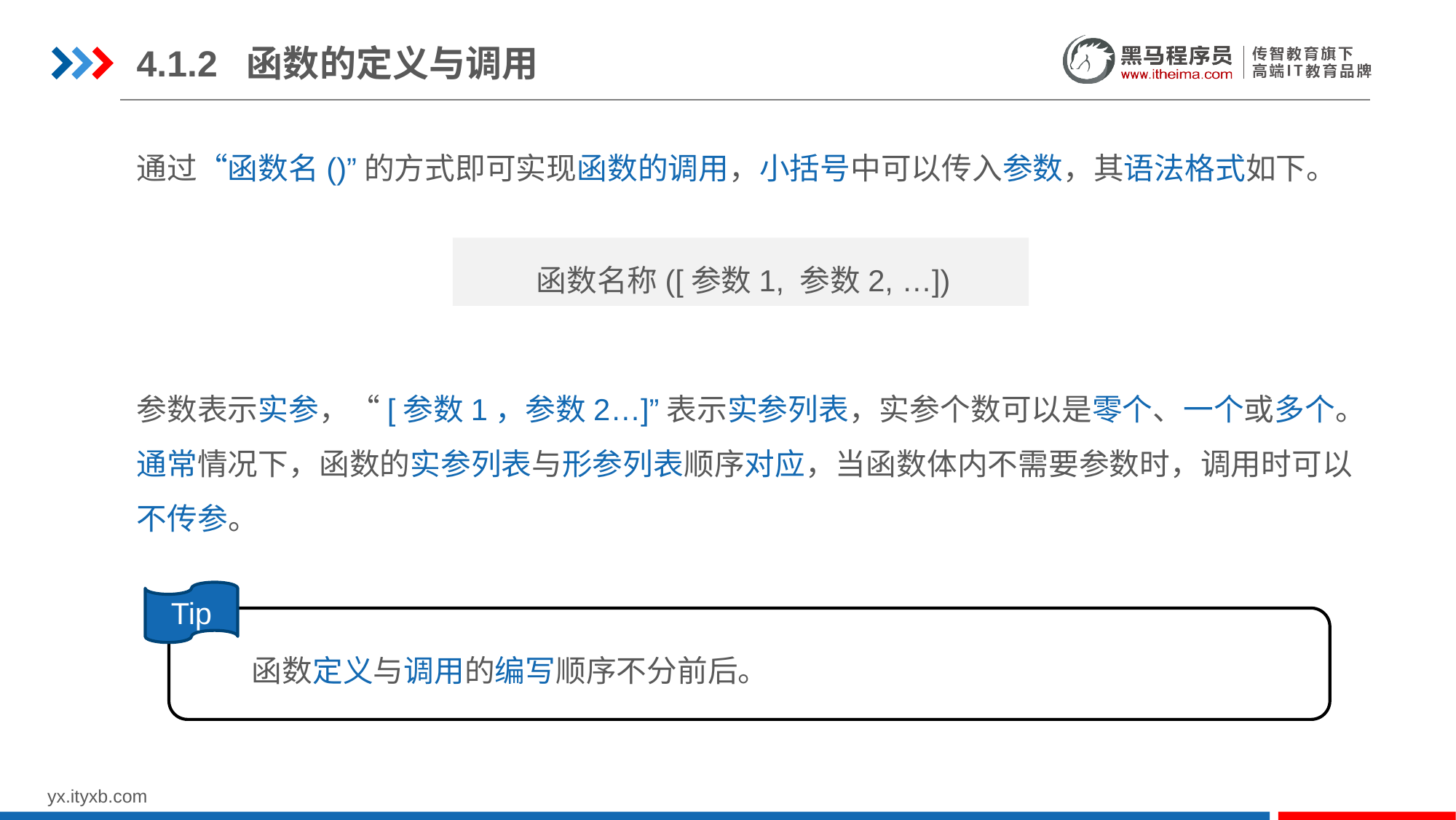

4.1.2  函数的定义与调用
通过“函数名()”的方式即可实现函数的调用，小括号中可以传入参数，其语法格式如下。
函数名称([参数1, 参数2, …])

参数表示实参，“[参数1，参数2…]”表示实参列表，实参个数可以是零个、一个或多个。
通常情况下，函数的实参列表与形参列表顺序对应，当函数体内不需要参数时，调用时可以不传参。
Tip

函数定义与调用的编写顺序不分前后。